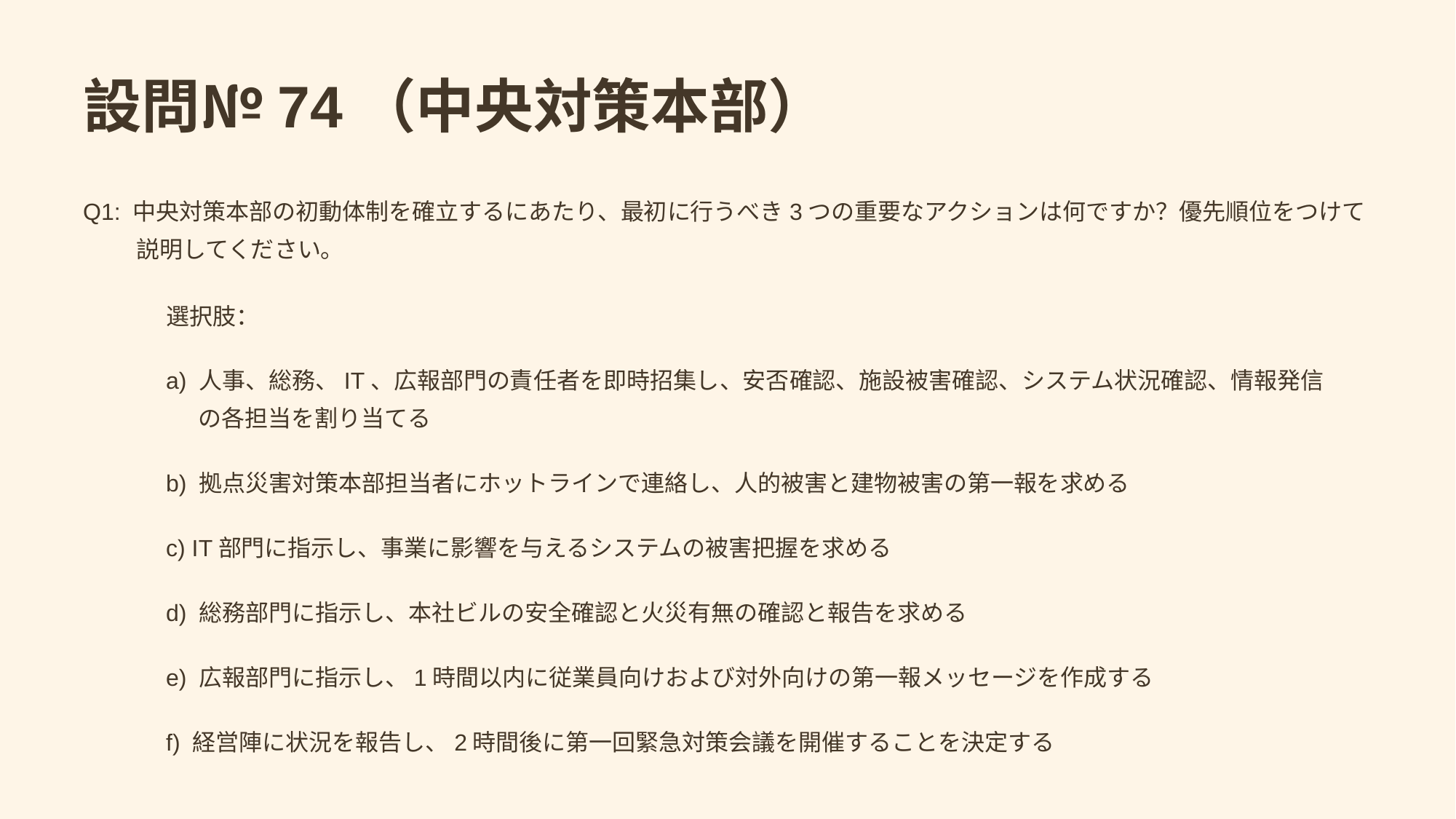

設問№74（中央対策本部）
Q1: 中央対策本部の初動体制を確立するにあたり、最初に行うべき3つの重要なアクションは何ですか？優先順位をつけて説明してください。
選択肢：
a) 人事、総務、IT、広報部門の責任者を即時招集し、安否確認、施設被害確認、システム状況確認、情報発信の各担当を割り当てる
b) 拠点災害対策本部担当者にホットラインで連絡し、人的被害と建物被害の第一報を求める
c) IT部門に指示し、事業に影響を与えるシステムの被害把握を求める
d) 総務部門に指示し、本社ビルの安全確認と火災有無の確認と報告を求める
e) 広報部門に指示し、1時間以内に従業員向けおよび対外向けの第一報メッセージを作成する
f) 経営陣に状況を報告し、2時間後に第一回緊急対策会議を開催することを決定する